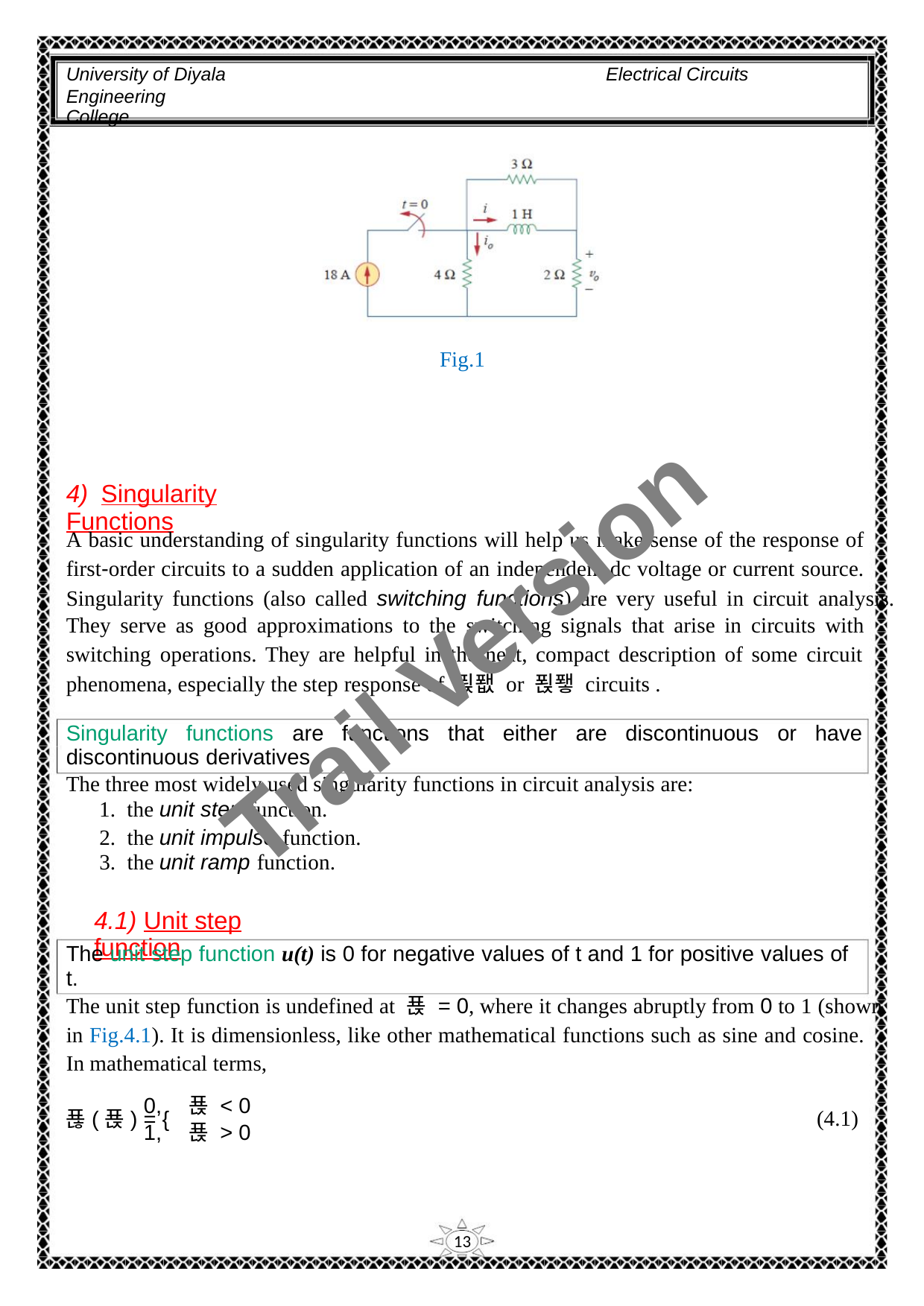

University of Diyala
Engineering College
Electrical Circuits
Fig.1
4) Singularity Functions
A basic understanding of singularity functions will help us make sense of the response of
first‐order circuits to a sudden application of an independent dc voltage or current source.
Singularity functions (also called switching functions) are very useful in circuit analysis.
They serve as good approximations to the switching signals that arise in circuits with
switching operations. They are helpful in the neat, compact description of some circuit
phenomena, especially the step response of 푅퐶 or 푅퐿 circuits .
Trail Version
Trail Version
Trail Version
Trail Version
Trail Version
Trail Version
Trail Version
Trail Version
Trail Version
Trail Version
Trail Version
Trail Version
Trail Version
Singularity functions are functions that either are discontinuous or have
discontinuous derivatives.
The three most widely used singularity functions in circuit analysis are:
1. the unit step function.
2. the unit impulse function.
3. the unit ramp function.
4.1) Unit step function
The unit step function u(t) is 0 for negative values of t and 1 for positive values of
t.
The unit step function is undefined at 푡 = 0, where it changes abruptly from 0 to 1 (shown
in Fig.4.1). It is dimensionless, like other mathematical functions such as sine and cosine.
In mathematical terms,
0, 푡 < 0
1, 푡 > 0
푢(푡) = {
(4.1)
13